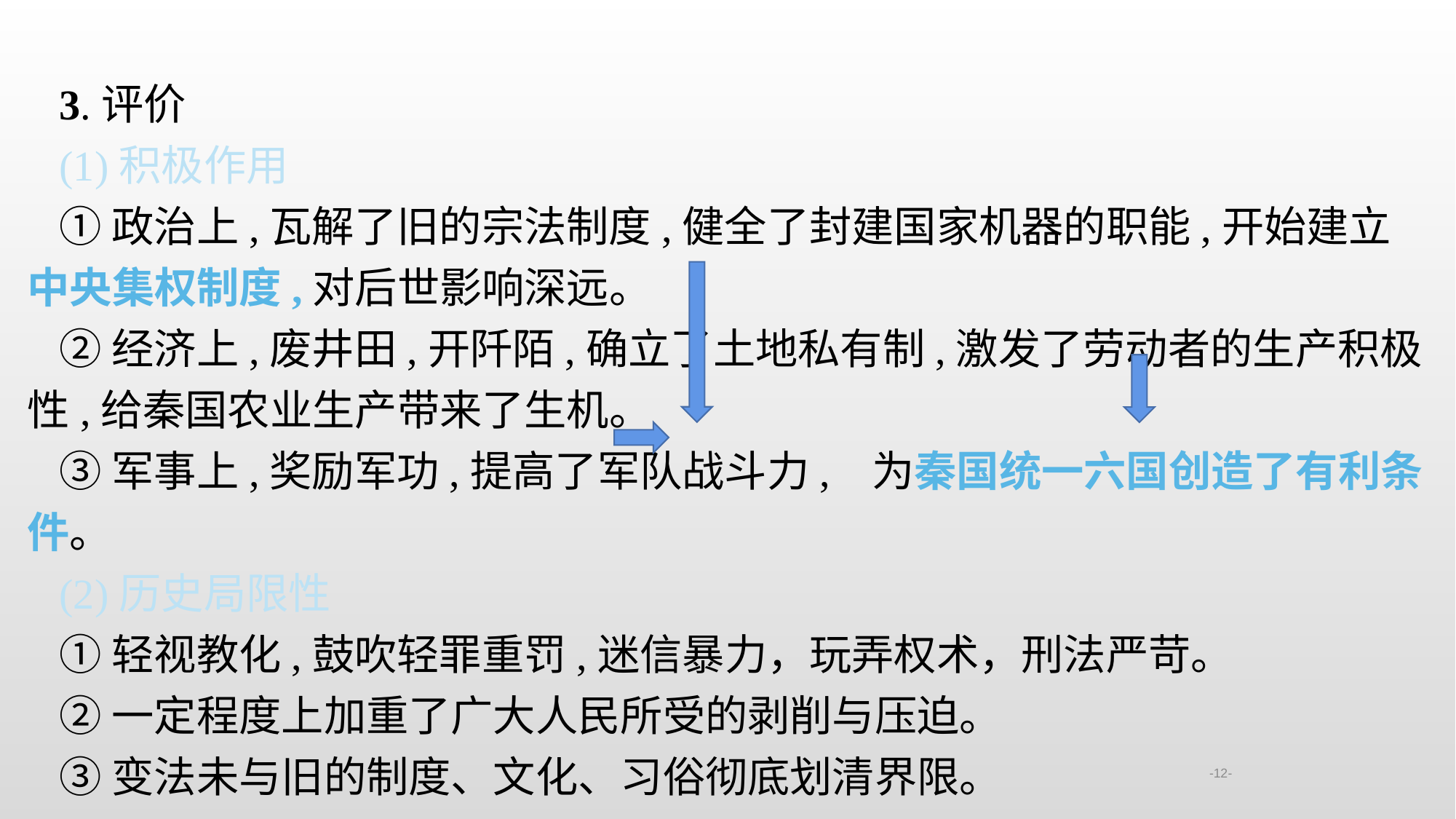

3.评价
(1)积极作用
①政治上,瓦解了旧的宗法制度,健全了封建国家机器的职能,开始建立中央集权制度,对后世影响深远。
②经济上,废井田,开阡陌,确立了土地私有制,激发了劳动者的生产积极性,给秦国农业生产带来了生机。
③军事上,奖励军功,提高了军队战斗力,   为秦国统一六国创造了有利条件。
(2)历史局限性
①轻视教化,鼓吹轻罪重罚,迷信暴力，玩弄权术，刑法严苛。
②一定程度上加重了广大人民所受的剥削与压迫。
③变法未与旧的制度、文化、习俗彻底划清界限。

-12-